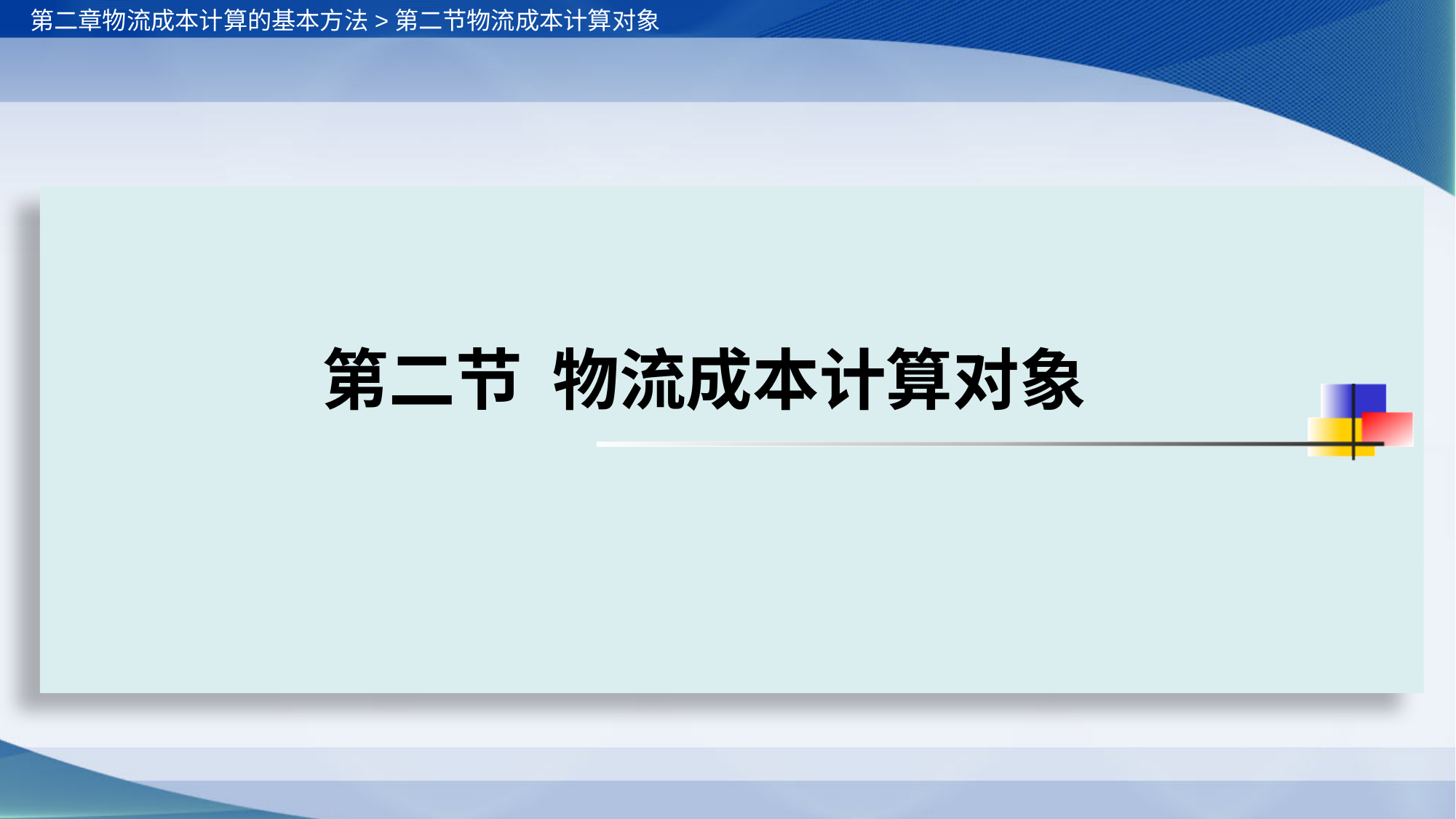

第二章物流成本计算的基本方法>第二节物流成本计算对象
# 第二节  物流成本计算对象